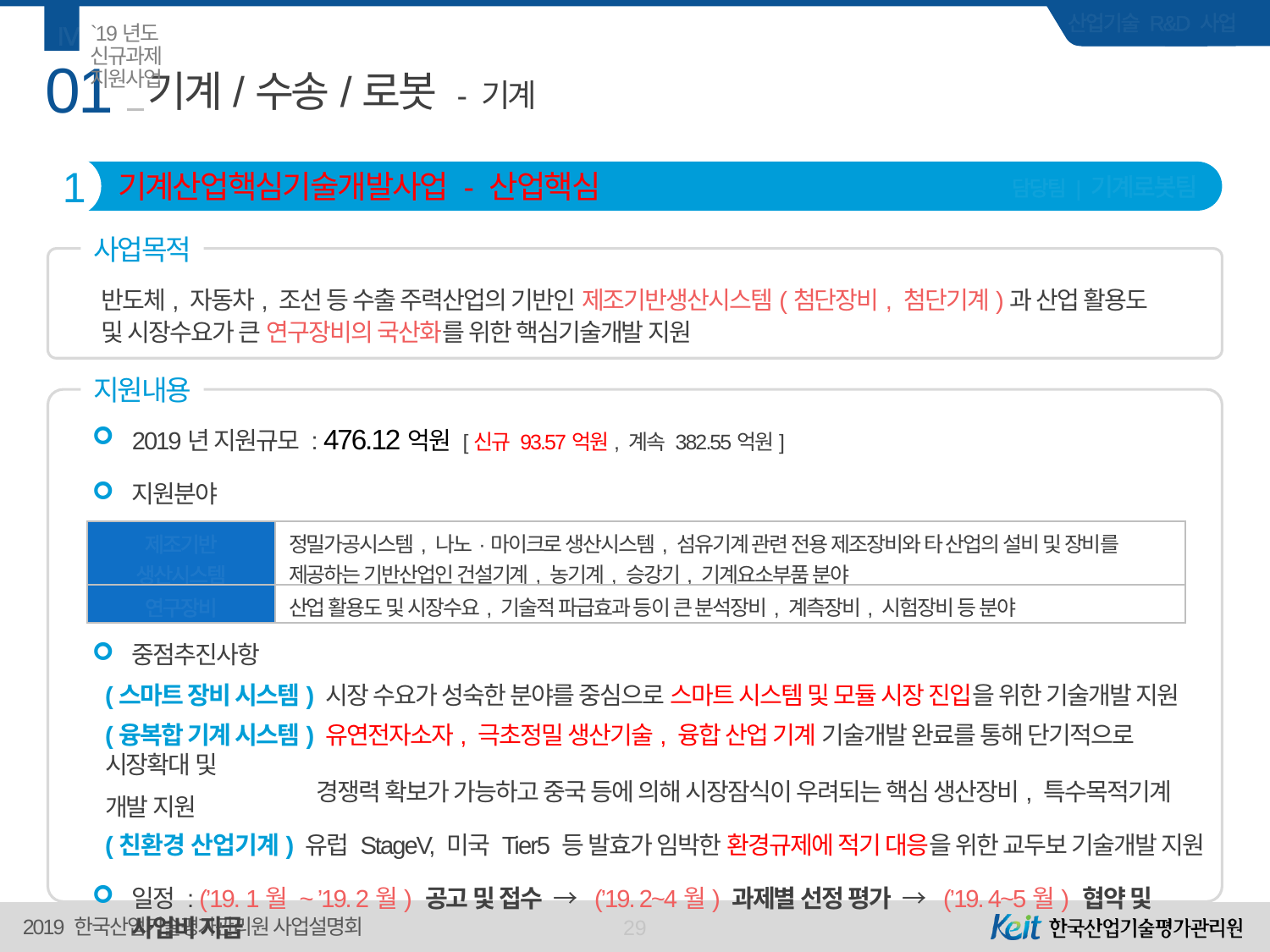

Ⅳ
`19년도 신규과제 지원사업

01
# 기계/수송/로봇 - 기계
1
기계산업핵심기술개발사업 - 산업핵심
담당팀 | 기계로봇팀
사업목적

반도체, 자동차, 조선 등 수출 주력산업의 기반인 제조기반생산시스템(첨단장비, 첨단기계)과 산업 활용도 및 시장수요가 큰 연구장비의 국산화를 위한 핵심기술개발 지원
지원내용

2019년 지원규모 : 476.12억원 [신규 93.57억원, 계속 382.55억원]

지원분야

중점추진사항
(스마트 장비 시스템) 시장 수요가 성숙한 분야를 중심으로 스마트 시스템 및 모듈 시장 진입을 위한 기술개발 지원
(융복합 기계 시스템) 유연전자소자, 극초정밀 생산기술, 융합 산업 기계 기술개발 완료를 통해 단기적으로  시장확대 및
                                        경쟁력 확보가 가능하고 중국 등에 의해 시장잠식이 우려되는 핵심 생산장비, 특수목적기계 개발 지원
(친환경 산업기계) 유럽 StageV, 미국 Tier5 등 발효가 임박한 환경규제에 적기 대응을 위한 교두보 기술개발 지원

일정 : (’19. 1월 ~ ’19. 2월) 공고 및 접수  →  (’19. 2~4월) 과제별 선정 평가  →  (’19. 4~5월) 협약 및 사업비 지급
| 제조기반 생산시스템 | 정밀가공시스템, 나노·마이크로 생산시스템, 섬유기계 관련 전용 제조장비와 타 산업의 설비 및 장비를 제공하는 기반산업인 건설기계, 농기계, 승강기, 기계요소부품 분야 |
| --- | --- |
| 연구장비 | 산업 활용도 및 시장수요, 기술적 파급효과 등이 큰 분석장비, 계측장비, 시험장비 등 분야 |
29